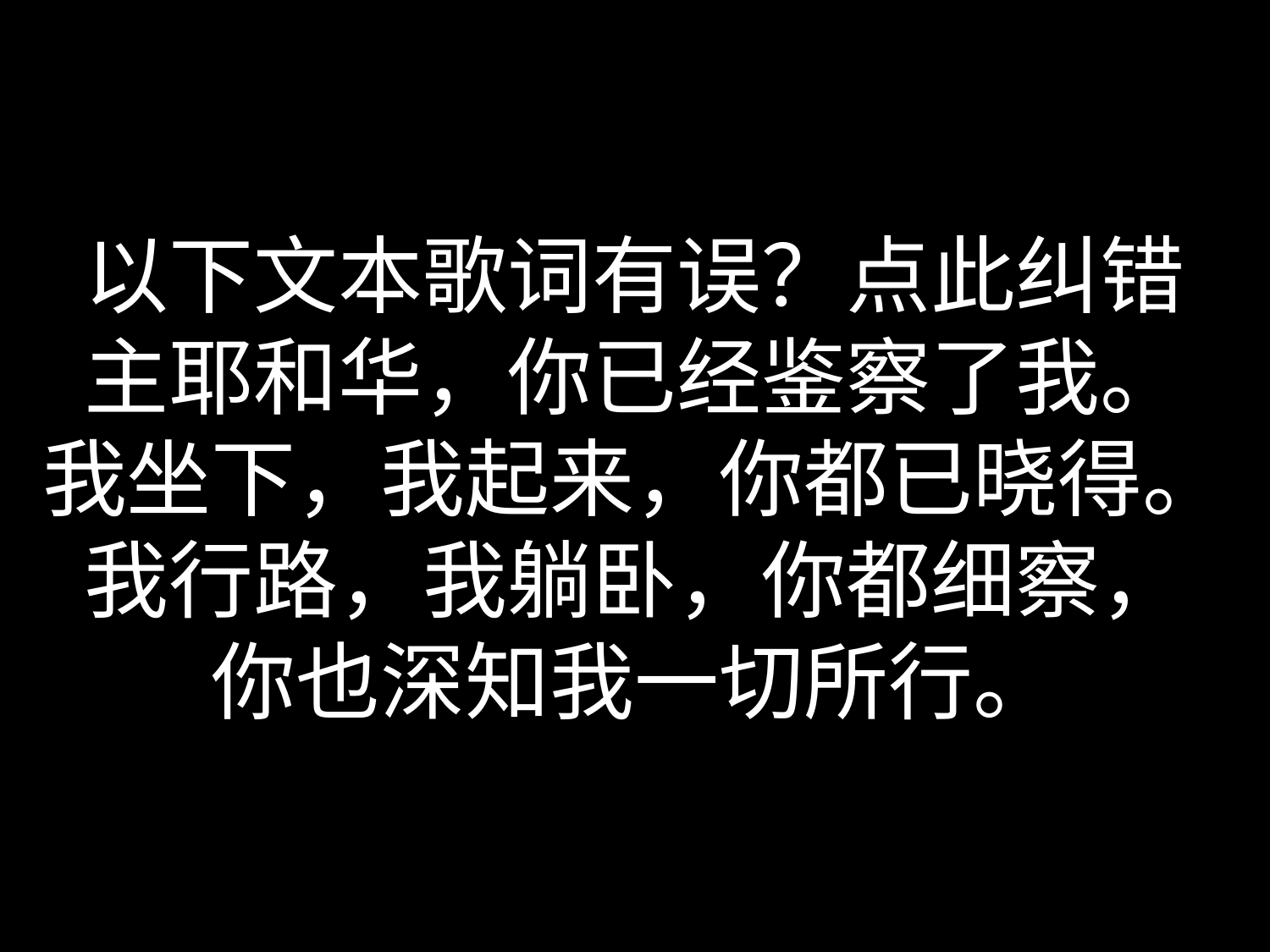

# 以下文本歌词有误？点此纠错 主耶和华，你已经鉴察了我。 我坐下，我起来，你都已晓得。 我行路，我躺卧，你都细察， 你也深知我一切所行。